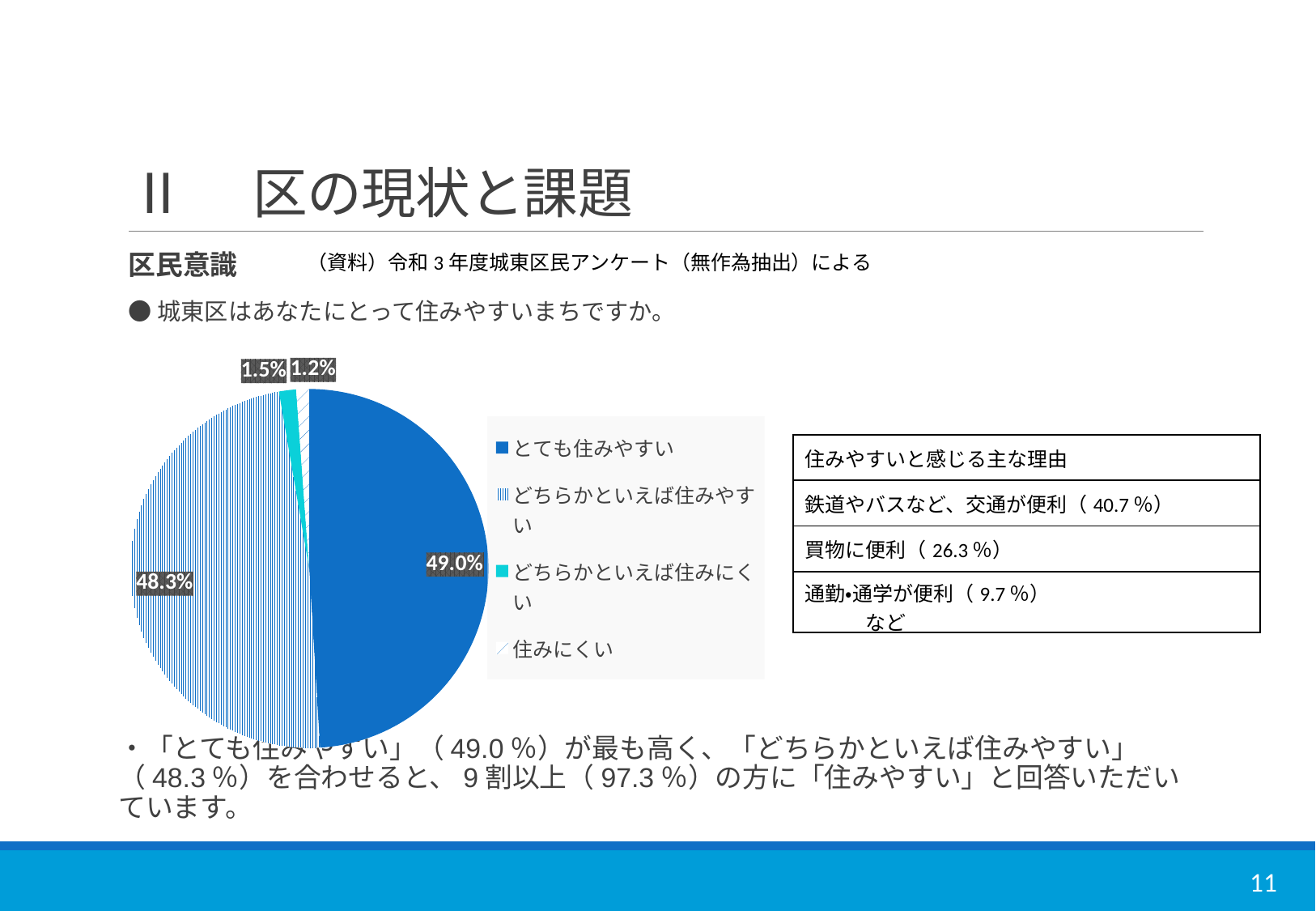

# Ⅱ　区の現状と課題
（資料）令和3年度城東区民アンケート（無作為抽出）による
区民意識
●城東区はあなたにとって住みやすいまちですか。

・「とても住みやすい」（49.0％）が最も高く、「どちらかといえば住みやすい」（48.3％）を合わせると、9割以上（97.3％）の方に「住みやすい」と回答いただいています。

### Chart

| Category | 令和3年 |
|---|---|
| とても住みやすい | 255.0 |
| どちらかといえば住みやすい | 251.0 |
| どちらかといえば住みにくい | 8.0 |
| 住みにくい | 6.0 |
| 住みやすいと感じる主な理由 |
| --- |
| 鉄道やバスなど、交通が便利（40.7％） |
| 買物に便利（26.3％） |
| 通勤・通学が便利（9.7％）　　　　　　　　　　　　など |
11